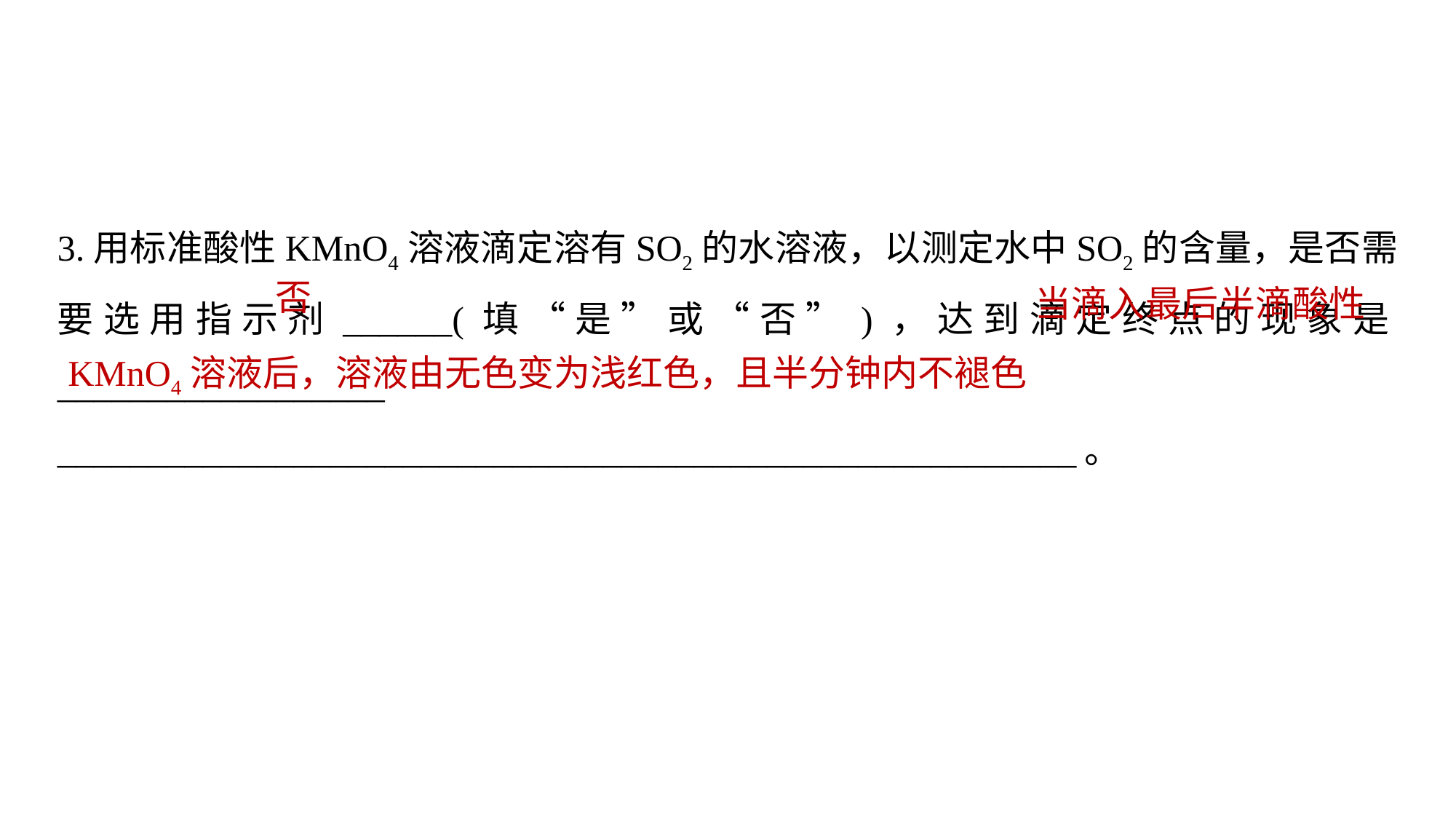

3.用标准酸性KMnO4溶液滴定溶有SO2的水溶液，以测定水中SO2的含量，是否需要选用指示剂______(填“是”或“否”)，达到滴定终点的现象是__________________
________________________________________________________。
                                                                                                               当滴入最后半滴酸性KMnO4溶液后，溶液由无色变为浅红色，且半分钟内不褪色
否